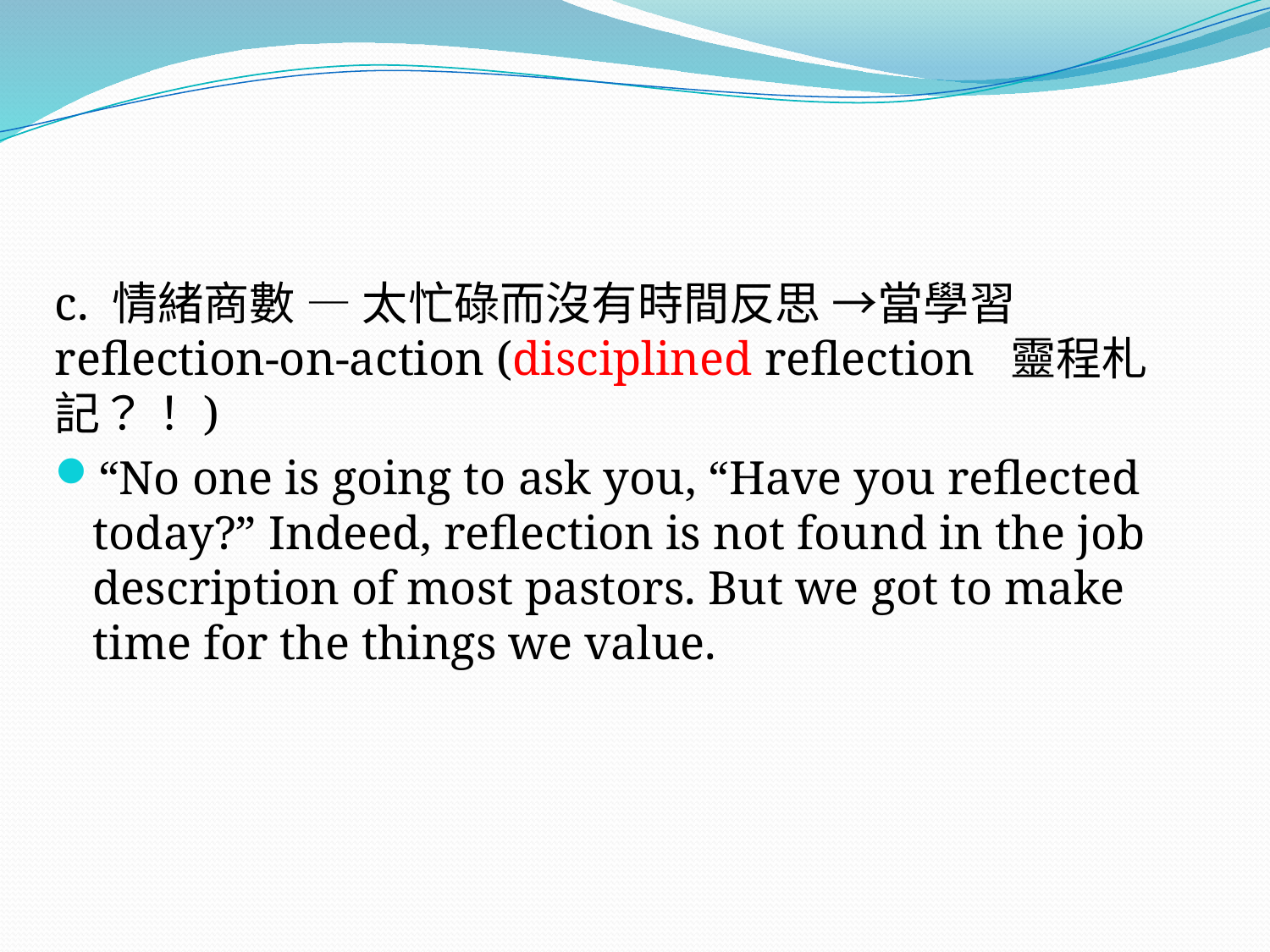

#
c. 情緒商數 — 太忙碌而沒有時間反思 →當學習 reflection-on-action (disciplined reflection  靈程札記？！)
“No one is going to ask you, “Have you reflected today?” Indeed, reflection is not found in the job description of most pastors. But we got to make time for the things we value.